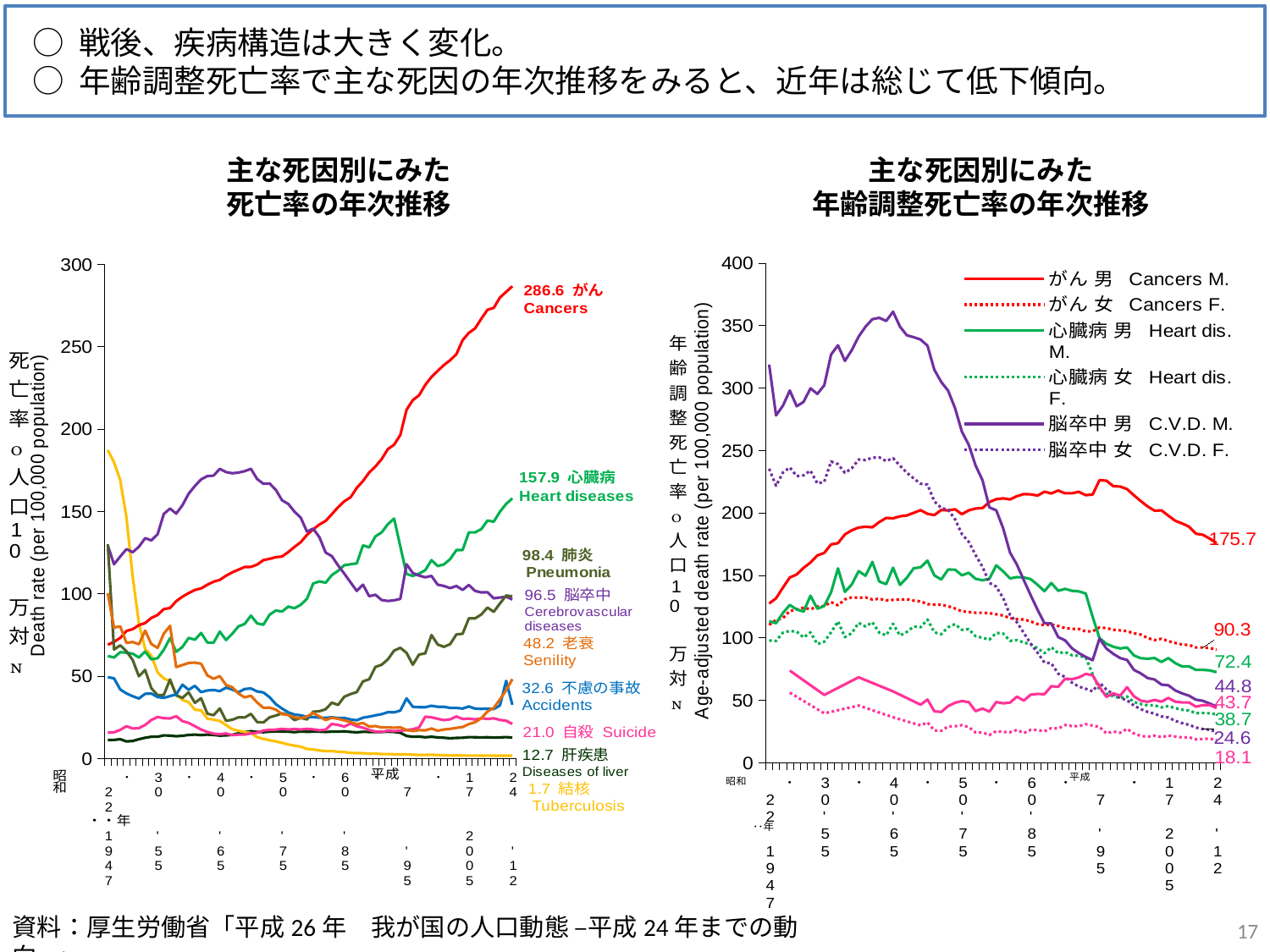

○ 戦後、疾病構造は大きく変化。
○ 年齢調整死亡率で主な死因の年次推移をみると、近年は総じて低下傾向。

主な死因別にみた
死亡率の年次推移
主な死因別にみた
年齢調整死亡率の年次推移

### Chart

| Category | がん 男  Cancers M. | がん 女  Cancers F. | 心臓病 男  Heart dis. M. | 心臓病 女  Heart dis. F. | 脳卒中 男  C.V.D. M. | 脳卒中 女  C.V.D. F. | 肺炎 男  Pneumonia M. | 肺炎 女  Pneumonia F. |
|---|---|---|---|---|---|---|---|---|
| 　22 1947 | 127.4 | 110.3 | 113.3 | 97.8 | 318.7 | 235.3 | None | None |
|   | 131.6 | 114.1 | 111.6 | 97.4 | 278.0 | 221.7 | None | None |
|   | 140.2 | 115.7 | 119.9 | 104.1 | 285.8 | 232.3 | None | None |
| ･ | 148.2 | 121.4 | 126.2 | 105.4 | 297.9 | 236.3 | 73.7 | 56.0 |
|  | 150.6 | 122.5 | 122.7 | 104.9 | 285.3 | 229.4 | None | None |
|  | 155.9 | 124.0 | 120.9 | 100.2 | 288.8 | 230.0 | None | None |
|  | 160.2 | 122.8 | 133.6 | 104.3 | 299.7 | 233.8 | None | None |
|  | 165.9 | 124.9 | 123.2 | 94.9 | 295.2 | 223.5 | None | None |
| 30
'55 | 167.9 | 125.4 | 125.4 | 96.8 | 302.1 | 224.8 | 54.2 | 39.5 |
|  | 174.7 | 128.5 | 136.4 | 104.3 | 326.7 | 241.1 | None | None |
|  | 175.7 | 126.0 | 155.5 | 113.1 | 334.1 | 239.0 | None | None |
|  | 182.7 | 130.7 | 136.7 | 100.5 | 321.6 | 232.0 | None | None |
|  | 186.0 | 132.3 | 142.6 | 103.6 | 330.2 | 235.6 | None | None |
| ･ | 188.2 | 132.0 | 153.3 | 111.9 | 341.1 | 242.7 | 68.3 | 45.7 |
|  | 188.8 | 132.3 | 149.6 | 109.0 | 349.0 | 242.2 | None | None |
|  | 188.4 | 130.6 | 160.7 | 112.4 | 355.0 | 244.1 | None | None |
|  | 192.6 | 131.2 | 145.0 | 104.0 | 356.1 | 244.4 | None | None |
|  | 195.9 | 130.0 | 142.9 | 101.9 | 353.6 | 241.4 | None | None |
| 40
'65 | 195.6 | 130.3 | 156.0 | 111.1 | 361.0 | 243.8 | 57.0 | 36.3 |
|  | 197.2 | 130.5 | 142.3 | 101.8 | 349.1 | 237.7 | None | None |
|  | 197.9 | 130.8 | 148.0 | 104.6 | 342.1 | 232.1 | None | None |
|  | 200.0 | 129.7 | 155.6 | 109.0 | 340.6 | 227.5 | None | None |
|  | 202.1 | 129.1 | 156.4 | 108.4 | 338.7 | 223.3 | 46.4 | 29.8 |
| ･ | 199.2 | 126.9 | 161.7 | 114.5 | 333.8 | 222.6 | 50.5 | 32.2 |
|  | 198.2 | 126.5 | 149.9 | 104.33 | 314.5 | 209.1 | 41.1 | 25.8 |
|  | 202.3 | 126.4 | 146.6 | 102.8 | 304.7 | 203.9 | 40.6 | 25.4 |
|  | 201.9 | 125.2 | 154.6 | 108.4 | 297.7 | 202.4 | 45.3 | 29.0 |
|  | 202.8 | 123.4 | 154.5 | 110.9 | 283.9 | 194.9 | 47.9 | 29.1 |
| 50
'75 | 198.9 | 121.1 | 150.0 | 106.3 | 265.0 | 183.0 | 49.3 | 30.0 |
|  | 202.0 | 120.6 | 152.0 | 106.9 | 254.4 | 176.8 | 48.4 | 28.4 |
|  | 203.4 | 120.0 | 147.1 | 101.2 | 237.9 | 166.2 | 41.2 | 24.1 |
|  | 203.8 | 120.0 | 146.0 | 100.0 | 226.1 | 156.8 | 43.3 | 24.1 |
|  | 208.6 | 119.6 | 147.2 | 98.5 | 204.3 | 143.9 | 40.8 | 22.1 |
| ･ | 210.9 | 118.8 | 158.0 | 103.9 | 202.0 | 140.9 | 48.5 | 25.2 |
|  | 211.6 | 117.8 | 153.1 | 103.3 | 187.7 | 131.8 | 47.5 | 24.6 |
|  | 210.7 | 115.7 | 147.5 | 97.5 | 168.1 | 118.2 | 48.1 | 24.3 |
|  | 213.3 | 114.8 | 148.5 | 98.1 | 158.6 | 112.4 | 52.8 | 26.2 |
|  | 215.0 | 114.6 | 148.3 | 96.2 | 146.1 | 103.9 | 49.7 | 23.7 |
| 60
'85 | 214.8 | 113.1 | 146.9 | 94.6 | 134.0 | 95.3 | 54.4 | 26.2 |
|  | 213.8 | 110.9 | 142.4 | 91.6 | 122.4 | 88.0 | 55.0 | 26.1 |
|  | 216.9 | 110.1 | 137.3 | 87.6 | 111.6 | 80.1 | 54.8 | 25.1 |
|  | 215.5 | 110.5 | 143.8 | 92.4 | 111.4 | 79.5 | 61.2 | 27.7 |
|  | 217.8 | 109.4 | 137.6 | 87.7 | 100.5 | 71.2 | 60.7 | 27.3 |
| ･ | 215.6 | 107.7 | 139.1 | 88.5 | 97.9 | 68.6 | 67.1 | 30.1 |
|  | 215.6 | 107.1 | 137.6 | 86.0 | 91.5 | 64.0 | 66.8 | 29.3 |
|  | 216.8 | 107.0 | 137.1 | 85.5 | 87.7 | 60.9 | 68.2 | 29.2 |
|  | 214.1 | 105.0 | 135.4 | 84.2 | 84.6 | 59.1 | 71.0 | 30.8 |
|  | 214.7 | 105.1 | 116.7 | 70.7 | 82.0 | 57.1 | 69.9 | 29.7 |
| 　7
 '95 | 226.1 | 108.3 | 99.7 | 58.4 | 99.3 | 64.0 | 60.6 | 28.5 |
|  | 225.7 | 107.7 | 95.1 | 55.2 | 91.3 | 58.5 | 52.6 | 23.5 |
|  | 221.3 | 106.4 | 92.8 | 53.1 | 87.1 | 54.8 | 55.4 | 24.9 |
|  | 221.0 | 105.9 | 91.4 | 51.7 | 83.7 | 51.9 | 53.6 | 23.9 |
|  | 219.0 | 105.2 | 92.2 | 53.0 | 82.2 | 49.9 | 60.4 | 27.0 |
| ･ | 214.0 | 103.5 | 85.8 | 48.5 | 74.2 | 45.7 | 53.1 | 23.3 |
|  | 209.4 | 102.5 | 83.6 | 46.9 | 71.4 | 42.8 | 49.6 | 21.4 |
|   | 205.1 | 99.7 | 83.2 | 45.9 | 67.7 | 40.6 | 48.7 | 20.7 |
|  | 201.7 | 98.1 | 83.7 | 45.8 | 66.5 | 39.2 | 50.2 | 21.6 |
|  | 202.0 | 99.2 | 80.6 | 44.2 | 62.5 | 37.0 | 48.8 | 20.4 |
| 17
 2005 | 197.7 | 97.3 | 83.7 | 45.3 | 61.9 | 36.1 | 51.8 | 21.6 |
|  | 193.6 | 95.8 | 79.7 | 43.6 | 57.8 | 33.4 | 48.8 | 20.9 |
|  | 191.5 | 94.5 | 77.0 | 42.3 | 55.4 | 31.6 | 48.2 | 20.2 |
|  | 188.9 | 94.2 | 77.1 | 41.7 | 53.6 | 30.3 | 48.2 | 20.3 |
|  | 183.3 | 92.2 | 74.2 | 39.6 | 50.4 | 28.1 | 44.8 | 18.6 |
|  | 182.4 | 92.2 | 74.2 | 39.7 | 49.5 | 26.9 | 46.0 | 18.9 |
|  | 179.4 | 91.8 | 73.9 | 39.5 | 47.3 | 26.3 | 46.1 | 19.2 |
| 24
 '12 | 175.7 | 90.3 | 72.4 | 38.7 | 44.8 | 24.6 | 43.7 | 18.1 |

### Chart

| Category | 肝疾患 | 結核 | がん | 心臓病 | 脳卒中 | 肺炎 | 不慮事故 | 自殺 | 老衰 |
|---|---|---|---|---|---|---|---|---|---|
| 　22 1947 | 11.2 | 187.2 | 69.0 | 62.2 | 129.4 | 130.1 | 49.3 | 15.7 | 100.3 |
|   | 11.3 | 179.9 | 70.8 | 61.3 | 117.9 | 66.2 | 48.7 | 15.9 | 79.5 |
|   | 11.7 | 168.9 | 73.2 | 64.5 | 122.6 | 68.7 | 41.9 | 17.4 | 80.2 |
| ･ | 10.4 | 146.4 | 77.4 | 64.2 | 127.1 | 65.1 | 39.5 | 19.6 | 70.2 |
|  | 10.6 | 110.3 | 78.5 | 63.6 | 125.2 | 59.8 | 37.8 | 18.2 | 70.7 |
|  | 11.7 | 82.2 | 80.9 | 61.3 | 128.5 | 49.9 | 36.4 | 18.4 | 69.3 |
|  | 12.6 | 66.5 | 82.2 | 64.9 | 133.7 | 53.7 | 39.3 | 20.4 | 77.6 |
|  | 13.2 | 62.4 | 85.3 | 60.2 | 132.4 | 42.7 | 39.4 | 23.4 | 69.5 |
| 30   '55 | 13.2 | 52.3 | 87.1 | 60.9 | 136.1 | 38.4 | 37.3 | 25.2 | 67.1 |
|  | 14.0 | 48.6 | 90.7 | 66.0 | 148.4 | 38.6 | 36.8 | 24.5 | 75.8 |
|  | 13.9 | 46.9 | 91.3 | 73.1 | 151.7 | 48.0 | 37.9 | 24.3 | 80.5 |
|  | 13.5 | 39.4 | 95.5 | 64.8 | 148.6 | 38.3 | 38.9 | 25.7 | 55.5 |
|  | 13.8 | 35.5 | 98.2 | 67.7 | 153.7 | 36.8 | 44.8 | 22.7 | 56.7 |
| ･ | 14.3 | 34.2 | 100.4 | 73.2 | 160.7 | 40.2 | 41.7 | 21.6 | 58.0 |
|  | 14.5 | 29.6 | 102.3 | 72.1 | 165.4 | 33.8 | 44.1 | 19.6 | 58.2 |
|  | 14.2 | 29.3 | 103.2 | 76.2 | 169.4 | 36.6 | 40.3 | 17.6 | 57.5 |
|  | 14.5 | 24.2 | 105.5 | 70.4 | 171.4 | 27.2 | 41.3 | 16.1 | 50.4 |
|  | 14.3 | 23.6 | 107.3 | 70.3 | 171.7 | 26.3 | 41.6 | 15.1 | 48.4 |
| 40   '65 | 13.9 | 22.8 | 108.4 | 77.0 | 175.8 | 30.4 | 40.9 | 14.7 | 50.0 |
|  | 14.0 | 20.3 | 110.9 | 71.9 | 173.8 | 22.9 | 43.0 | 15.2 | 44.6 |
|  | 14.4 | 17.8 | 113.0 | 75.7 | 173.1 | 23.5 | 41.9 | 14.2 | 43.3 |
|  | 15.3 | 16.8 | 114.6 | 80.2 | 173.5 | 25.0 | 40.2 | 14.5 | 39.4 |
|  | 16.0 | 16.1 | 116.2 | 81.7 | 174.4 | 24.9 | 42.2 | 14.5 | 37.1 |
| ･ | 16.6 | 15.4 | 116.3 | 86.7 | 175.8 | 27.1 | 42.5 | 15.3 | 38.1 |
|  | 16.1 | 13.0 | 117.7 | 82.0 | 169.6 | 22.1 | 40.7 | 15.6 | 34.0 |
|  | 16.0 | 11.9 | 120.4 | 81.2 | 166.7 | 21.9 | 40.1 | 17.0 | 30.8 |
|  | 16.3 | 11.1 | 121.2 | 87.3 | 166.9 | 25.0 | 37.2 | 17.4 | 30.9 |
|  | 16.5 | 10.4 | 122.2 | 89.8 | 163.0 | 26.1 | 33.0 | 17.5 | 29.7 |
| 50   '75 | 16.3 | 9.5 | 122.6 | 89.2 | 156.7 | 27.4 | 30.3 | 18.0 | 26.9 |
|  | 16.3 | 8.5 | 125.3 | 92.2 | 154.5 | 26.6 | 28.0 | 17.6 | 26.4 |
|  | 16.0 | 7.8 | 128.4 | 91.2 | 149.8 | 23.3 | 26.7 | 17.9 | 25.0 |
|  | 16.4 | 7.2 | 131.3 | 93.3 | 146.2 | 24.7 | 26.2 | 17.6 | 24.4 |
|  | 16.2 | 5.8 | 135.7 | 96.9 | 137.7 | 23.7 | 25.3 | 18.0 | 25.5 |
| ･ | 16.3 | 5.5 | 139.1 | 106.2 | 139.5 | 28.4 | 25.1 | 17.7 | 27.6 |
|  | 16.3 | 4.9 | 142.0 | 107.5 | 134.3 | 28.7 | 24.8 | 17.1 | 25.5 |
|  | 16.1 | 4.5 | 144.2 | 106.7 | 125.0 | 29.9 | 24.7 | 17.5 | 23.3 |
|  | 16.3 | 4.5 | 148.3 | 111.3 | 122.8 | 33.9 | 25.0 | 21.0 | 24.7 |
|  | 16.3 | 4.1 | 152.5 | 113.9 | 117.2 | 32.5 | 24.6 | 20.4 | 24.1 |
| 60    '85 | 16.5 | 3.9 | 156.1 | 117.3 | 112.2 | 37.5 | 24.6 | 19.4 | 23.1 |
|  | 16.1 | 3.4 | 158.5 | 117.9 | 106.9 | 39.1 | 23.7 | 21.2 | 22.2 |
|  | 15.9 | 3.3 | 164.2 | 118.4 | 101.7 | 40.3 | 23.2 | 19.6 | 20.8 |
|  | 16.2 | 3.2 | 168.4 | 129.4 | 105.5 | 46.8 | 24.8 | 18.7 | 21.6 |
|  | 16.1 | 2.9 | 173.6 | 128.1 | 98.5 | 48.1 | 25.4 | 17.3 | 19.4 |
| ･ | 16.1 | 3.0 | 177.2 | 134.8 | 99.4 | 55.6 | 26.2 | 16.4 | 19.7 |
|  | 16.1 | 2.7 | 181.7 | 137.2 | 96.2 | 56.9 | 26.9 | 16.1 | 18.8 |
|  | 16.3 | 2.7 | 187.8 | 142.2 | 95.6 | 60.2 | 28.1 | 16.9 | 18.9 |
|  | 16.1 | 2.6 | 190.4 | 145.6 | 96.0 | 65.5 | 28.0 | 16.6 | 18.7 |
|  | 15.6 | 2.5 | 196.4 | 128.6 | 96.9 | 67.2 | 29.1 | 16.9 | 18.9 |
|  7     '95 | 13.7 | 2.6 | 211.6 | 112.0 | 117.9 | 64.1 | 36.5 | 17.2 | 17.3 |
|  | 13.2 | 2.3 | 217.5 | 110.8 | 112.6 | 56.9 | 31.4 | 17.8 | 16.7 |
|  | 13.3 | 2.2 | 220.4 | 112.2 | 111.0 | 63.1 | 31.1 | 18.8 | 17.2 |
|  | 12.9 | 2.2 | 226.7 | 114.3 | 110.0 | 63.8 | 31.1 | 25.4 | 17.1 |
|  | 13.2 | 2.3 | 231.6 | 120.4 | 110.8 | 74.9 | 32.0 | 25.0 | 18.2 |
| ･ | 12.8 | 2.1 | 235.2 | 116.8 | 105.5 | 69.2 | 31.4 | 24.1 | 16.9 |
|  | 12.6 | 2.0 | 238.8 | 117.8 | 104.7 | 67.8 | 31.4 | 23.3 | 17.6 |
|   | 12.3 | 1.8 | 241.7 | 121.0 | 103.4 | 69.4 | 30.7 | 23.8 | 18.0 |
|  | 12.5 | 1.9 | 245.4 | 126.5 | 104.7 | 75.3 | 30.7 | 25.5 | 18.6 |
|  | 12.6 | 1.8 | 253.9 | 126.5 | 102.3 | 75.7 | 30.3 | 24.0 | 19.1 |
| 17    2005 | 13.0 | 1.8 | 258.3 | 137.2 | 105.3 | 85.0 | 31.6 | 24.2 | 20.9 |
|  | 12.9 | 1.8 | 261.0 | 137.2 | 101.7 | 85.0 | 30.3 | 23.7 | 22.0 |
|  | 12.8 | 1.7 | 266.9 | 139.2 | 100.8 | 87.4 | 30.1 | 24.4 | 24.4 |
|  | 12.9 | 1.8 | 272.3 | 144.4 | 100.9 | 91.6 | 30.3 | 24.0 | 28.6 |
|  | 12.7 | 1.7 | 273.5 | 143.7 | 97.2 | 89.0 | 30.0 | 24.4 | 30.7 |
|  | 12.8 | 1.7 | 279.7 | 149.8 | 97.7 | 94.1 | 32.2 | 23.4 | 35.9 |
|  | 13.0 | 1.7 | 283.2 | 154.5 | 98.2 | 98.9 | 47.1 | 22.9 | 41.4 |
| 24     '12 | 12.7 | 1.7 | 286.6 | 157.9 | 96.5 | 98.4 | 32.6 | 21.0 | 48.2 |
17
資料：厚生労働省「平成26年　我が国の人口動態 –平成24年までの動向-」